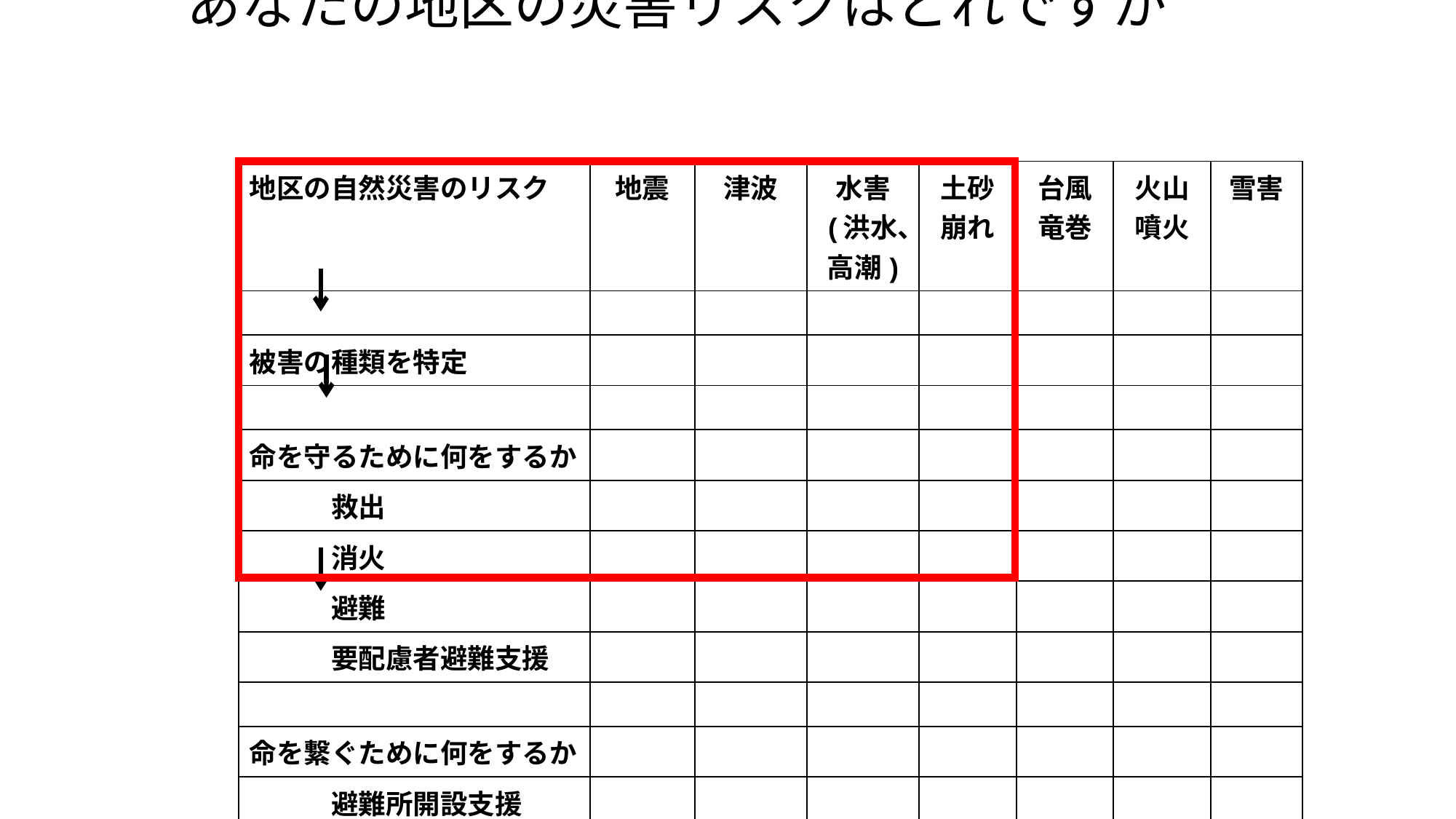

# あなたの地区の災害リスクはどれですか　　　　　　　　　　　　　　　　　　　　　　　　　　　　　　　　　　　　　　　　　　 　　　　　　　　　　　　災害と時系列変化
| 地区の自然災害のリスク | 地震 | 津波 | 水害 (洪水、高潮) | 土砂崩れ | 台風竜巻 | 火山 噴火 | 雪害 |
| --- | --- | --- | --- | --- | --- | --- | --- |
|  |  |  |  |  |  |  |  |
| 被害の種類を特定 |  |  |  |  |  |  |  |
|  |  |  |  |  |  |  |  |
| 命を守るために何をするか |  |  |  |  |  |  |  |
| 救出 |  |  |  |  |  |  |  |
| 消火 |  |  |  |  |  |  |  |
| 避難 |  |  |  |  |  |  |  |
| 要配慮者避難支援 |  |  |  |  |  |  |  |
|  |  |  |  |  |  |  |  |
| 命を繋ぐために何をするか |  |  |  |  |  |  |  |
| 避難所開設支援 |  |  |  |  |  |  |  |
| 情報収集 |  |  |  |  |  |  |  |